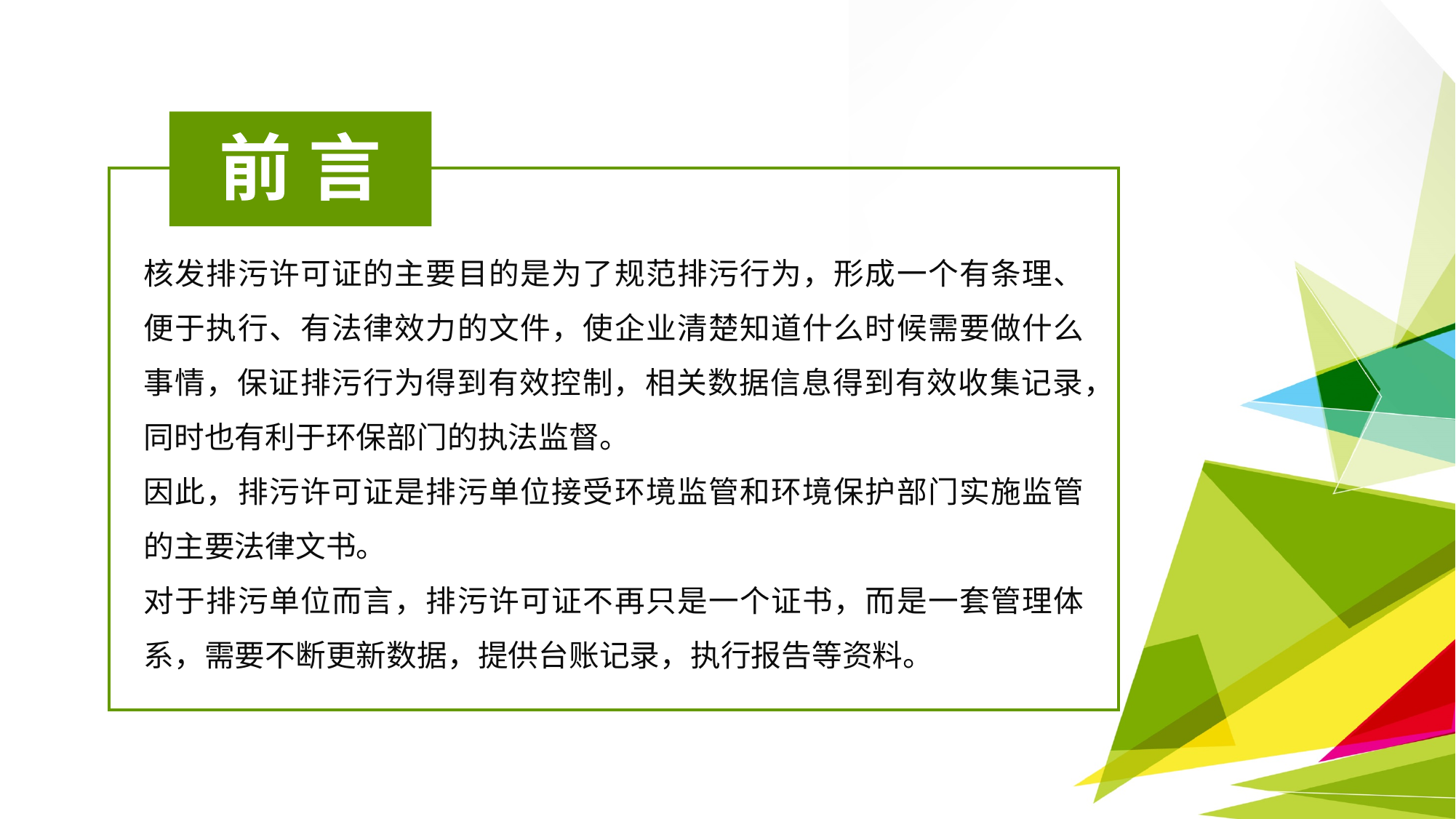

前 言

核发排污许可证的主要目的是为了规范排污行为，形成一个有条理、便于执行、有法律效力的文件，使企业清楚知道什么时候需要做什么事情，保证排污行为得到有效控制，相关数据信息得到有效收集记录，同时也有利于环保部门的执法监督。
因此，排污许可证是排污单位接受环境监管和环境保护部门实施监管的主要法律文书。
对于排污单位而言，排污许可证不再只是一个证书，而是一套管理体系，需要不断更新数据，提供台账记录，执行报告等资料。